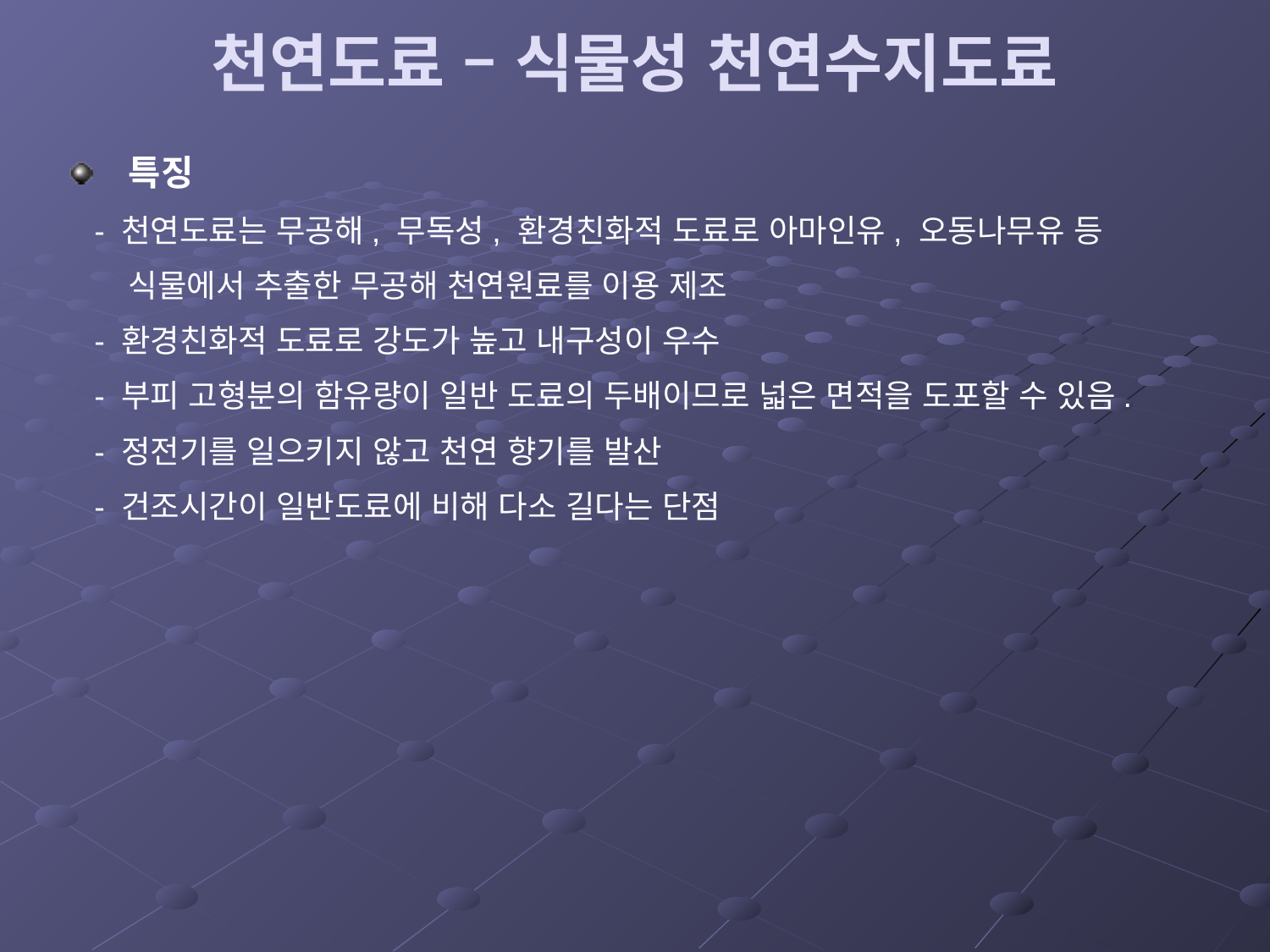

# 천연도료 – 식물성 천연수지도료
 특징
   - 천연도료는 무공해, 무독성, 환경친화적 도료로 아마인유, 오동나무유 등
      식물에서 추출한 무공해 천연원료를 이용 제조
   - 환경친화적 도료로 강도가 높고 내구성이 우수
   - 부피 고형분의 함유량이 일반 도료의 두배이므로 넓은 면적을 도포할 수 있음.
   - 정전기를 일으키지 않고 천연 향기를 발산
   - 건조시간이 일반도료에 비해 다소 길다는 단점